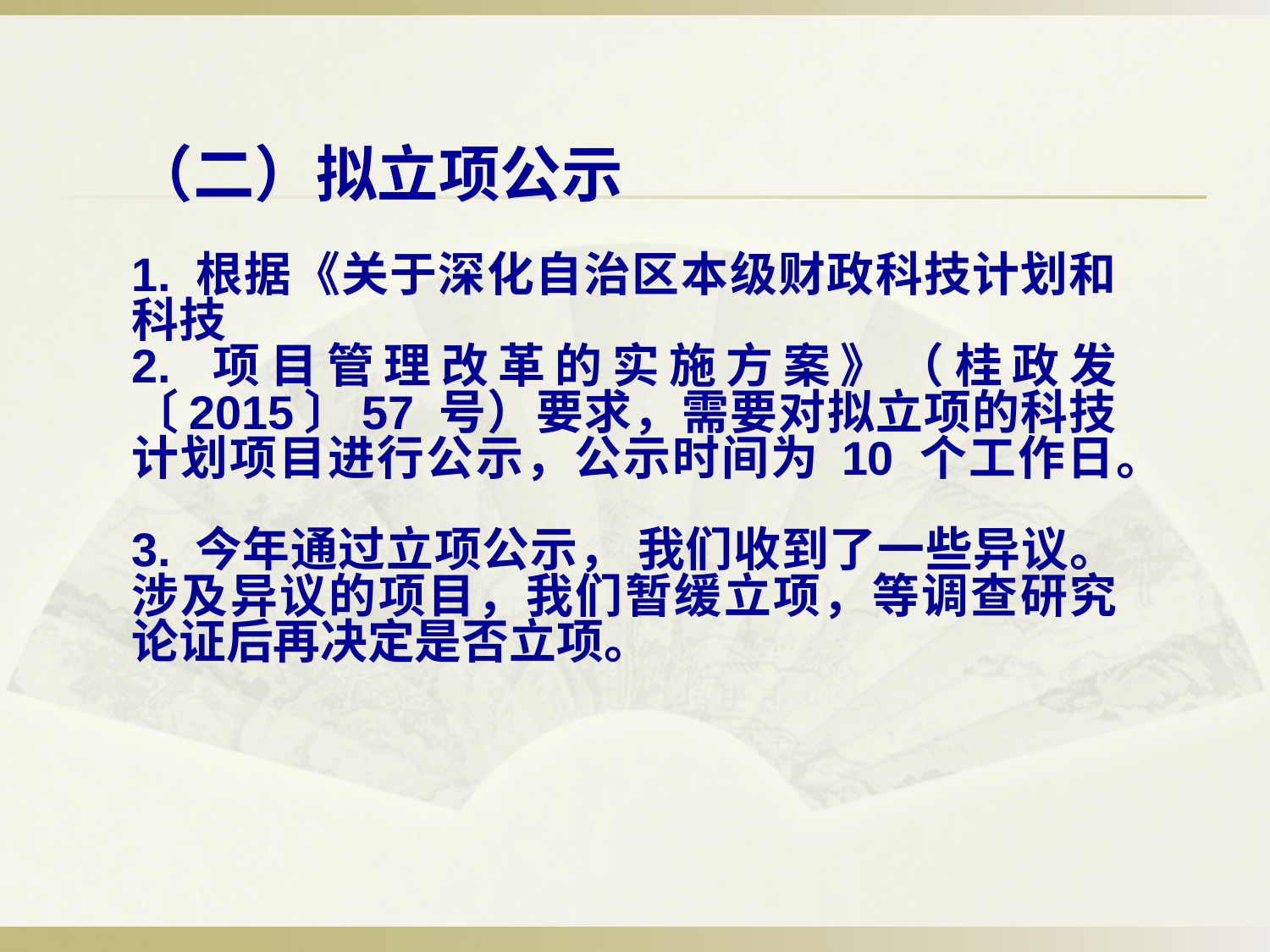

（二）拟立项公示

1. 根据《关于深化自治区本级财政科技计划和科技
2. 项目管理改革的实施方案》（桂政发〔2015〕57 号）要求，需要对拟立项的科技计划项目进行公示，公示时间为 10 个工作日。
3. 今年通过立项公示， 我们收到了一些异议。涉及异议的项目，我们暂缓立项，等调查研究论证后再决定是否立项。